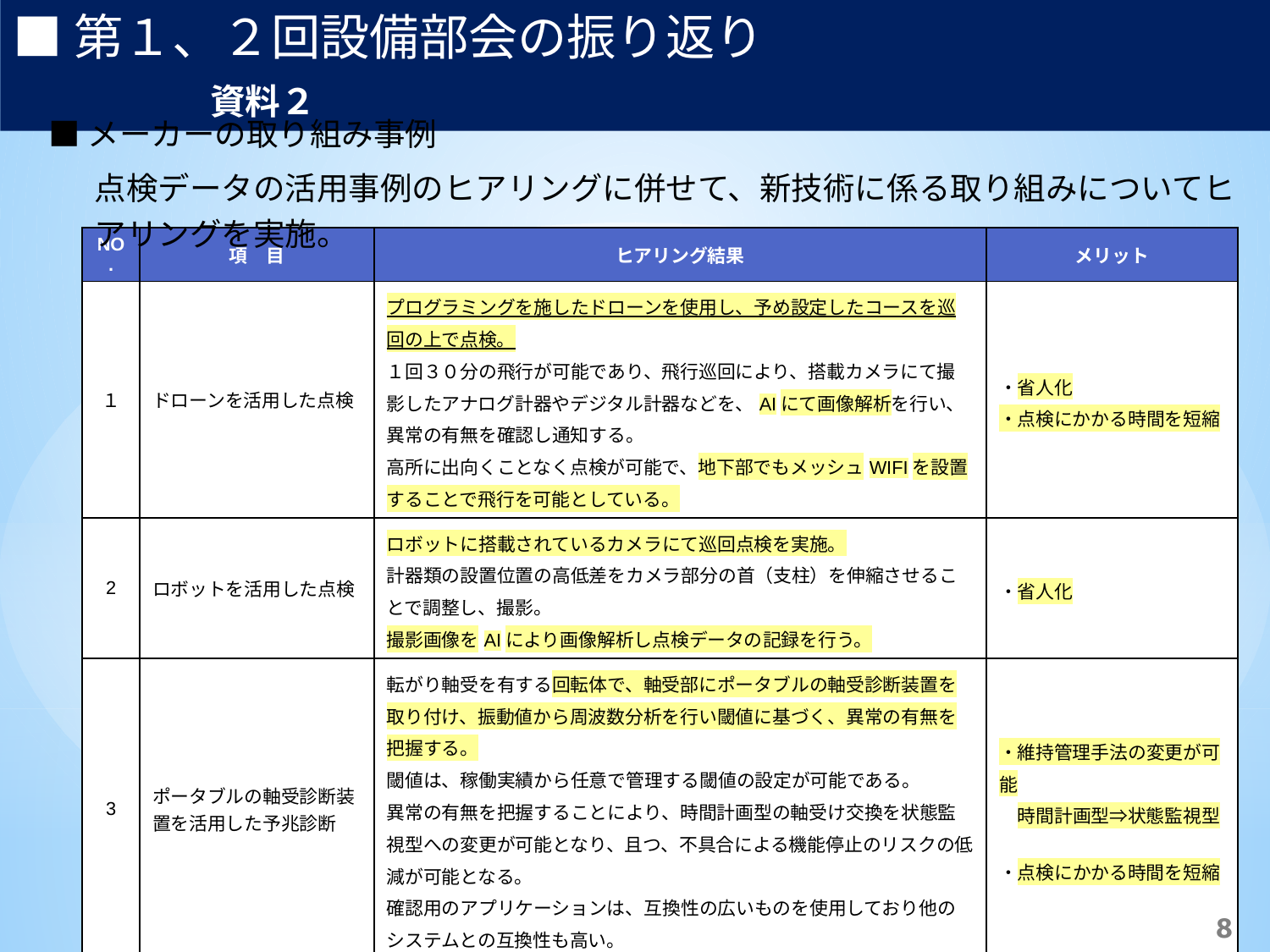

■第１、２回設備部会の振り返り　　　　　　　　　　　　　資料２
■メーカーの取り組み事例
点検データの活用事例のヒアリングに併せて、新技術に係る取り組みについてヒアリングを実施。
| NO. | 項　目 | ヒアリング結果 | メリット |
| --- | --- | --- | --- |
| １ | ドローンを活用した点検 | プログラミングを施したドローンを使用し、予め設定したコースを巡回の上で点検。 １回３０分の飛行が可能であり、飛行巡回により、搭載カメラにて撮影したアナログ計器やデジタル計器などを、AIにて画像解析を行い、異常の有無を確認し通知する。 高所に出向くことなく点検が可能で、地下部でもメッシュWIFIを設置することで飛行を可能としている。 | ・省人化 ・点検にかかる時間を短縮 |
| 2 | ロボットを活用した点検 | ロボットに搭載されているカメラにて巡回点検を実施。 計器類の設置位置の高低差をカメラ部分の首（支柱）を伸縮させることで調整し、撮影。 撮影画像をAIにより画像解析し点検データの記録を行う。 | ・省人化 |
| 3 | ポータブルの軸受診断装置を活用した予兆診断 | 転がり軸受を有する回転体で、軸受部にポータブルの軸受診断装置を取り付け、振動値から周波数分析を行い閾値に基づく、異常の有無を把握する。 閾値は、稼働実績から任意で管理する閾値の設定が可能である。 異常の有無を把握することにより、時間計画型の軸受け交換を状態監視型への変更が可能となり、且つ、不具合による機能停止のリスクの低減が可能となる。 確認用のアプリケーションは、互換性の広いものを使用しており他のシステムとの互換性も高い。 | ・維持管理手法の変更が可能 　時間計画型⇒状態監視型 ・点検にかかる時間を短縮 |
| 4 | 圧力、振動等のセンサーを活用し異常予兆を診断 | 回転体設備に、電力、圧力、振動、温度等のセンサーを取付、クラウドを利用し運転監視行い、且つ、設備の運転状況に合わせて閾値を設定することで、異常の兆候を早期に把握し、保守提案を行う。 本システムは、排水機場などの無人化を意識したシステム。 待機系の排水ポンプなどでは、稼働時の要となる補機類にセンサー類を取り付けて監視を行うことで、非常時の確実な始動性能の確保を行う。 | ・省人化 ・維持管理手法の変更が可能 　時間計画型⇒状態監視型 |
8